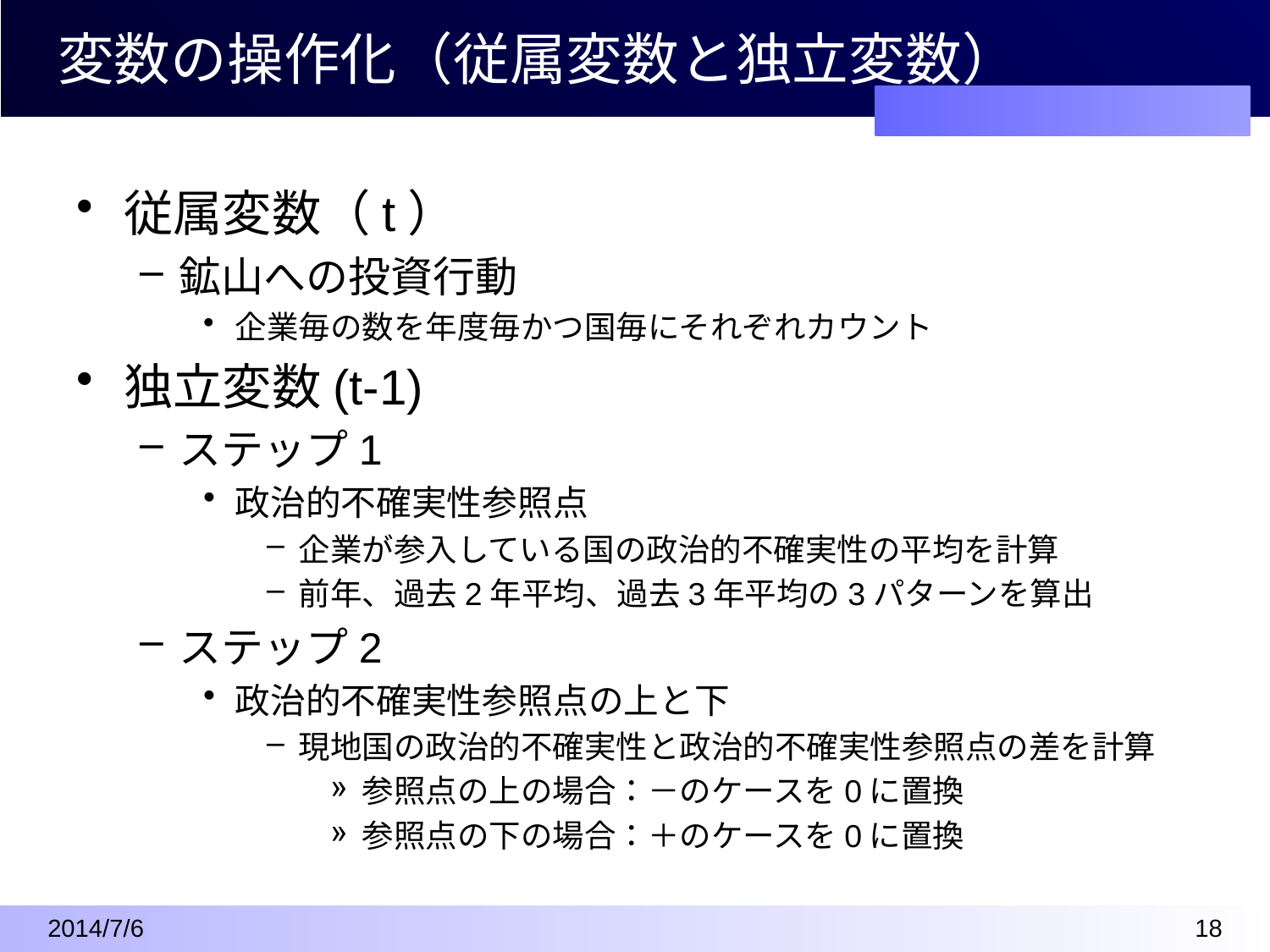

# 変数の操作化（従属変数と独立変数）
従属変数（t）
鉱山への投資行動
企業毎の数を年度毎かつ国毎にそれぞれカウント
独立変数(t-1)
ステップ1
政治的不確実性参照点
企業が参入している国の政治的不確実性の平均を計算
前年、過去2年平均、過去3年平均の3パターンを算出
ステップ2
政治的不確実性参照点の上と下
現地国の政治的不確実性と政治的不確実性参照点の差を計算
参照点の上の場合：－のケースを0に置換
参照点の下の場合：＋のケースを0に置換
2014/7/6
18